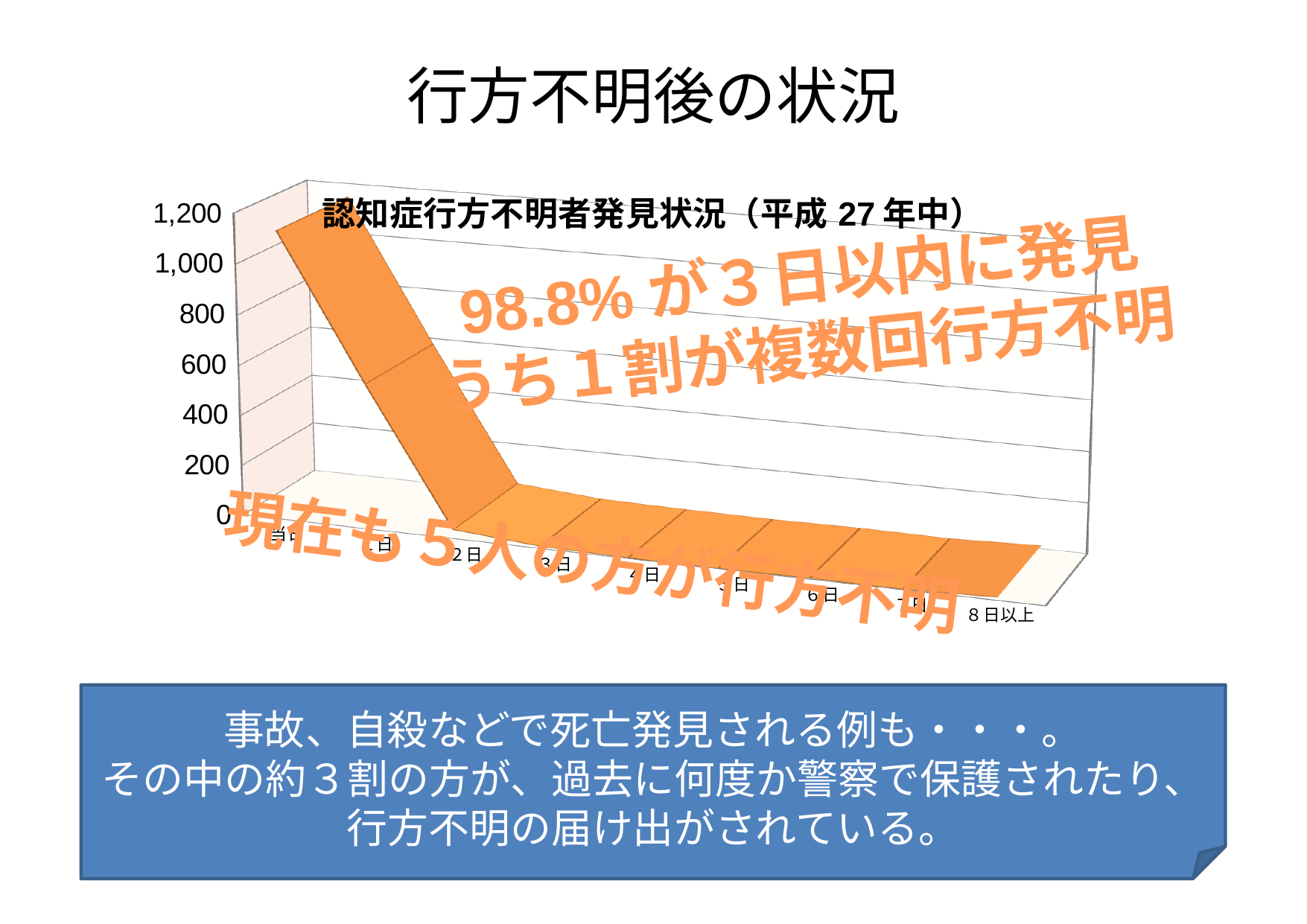

# 行方不明後の状況

[unsupported chart]

98.8%が３日以内に発見
うち１割が複数回行方不明
現在も５人の方が行方不明

事故、自殺などで死亡発見される例も・・・。
その中の約３割の方が、過去に何度か警察で保護されたり、
行方不明の届け出がされている。